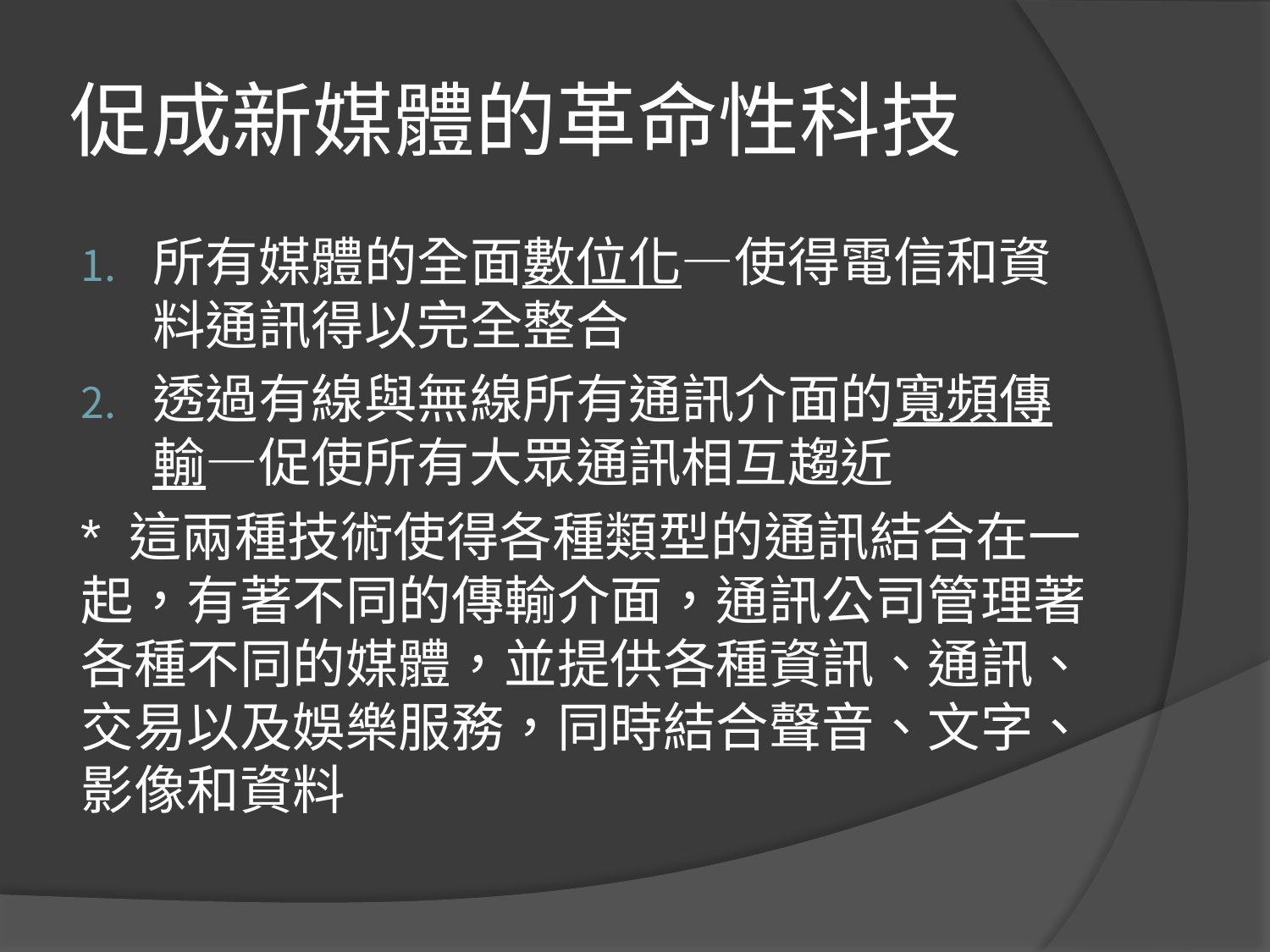

# 促成新媒體的革命性科技
所有媒體的全面數位化—使得電信和資料通訊得以完全整合
透過有線與無線所有通訊介面的寬頻傳輸—促使所有大眾通訊相互趨近
* 這兩種技術使得各種類型的通訊結合在一起，有著不同的傳輸介面，通訊公司管理著各種不同的媒體，並提供各種資訊、通訊、交易以及娛樂服務，同時結合聲音、文字、影像和資料